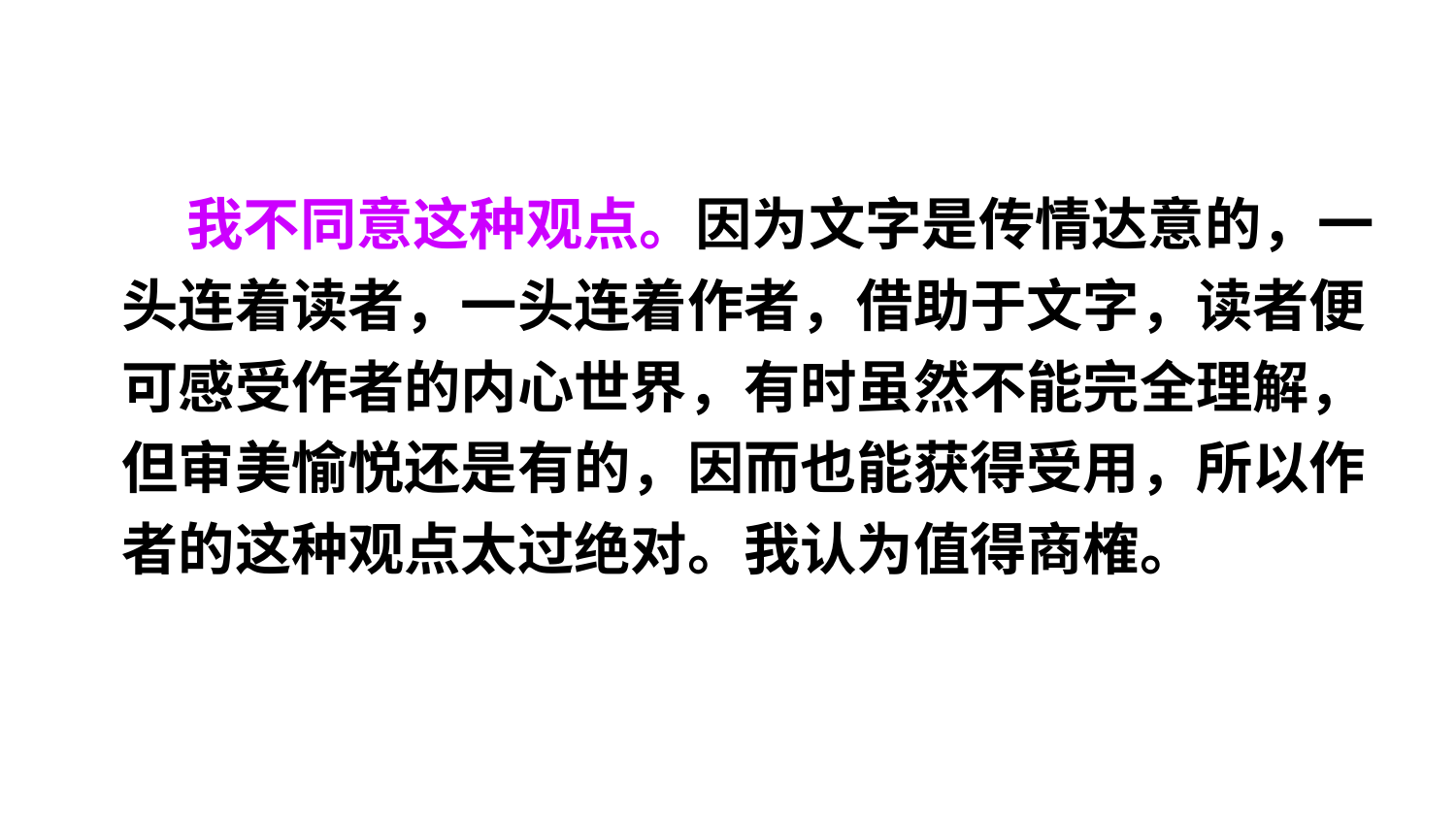

我不同意这种观点。因为文字是传情达意的，一头连着读者，一头连着作者，借助于文字，读者便可感受作者的内心世界，有时虽然不能完全理解，但审美愉悦还是有的，因而也能获得受用，所以作者的这种观点太过绝对。我认为值得商榷。